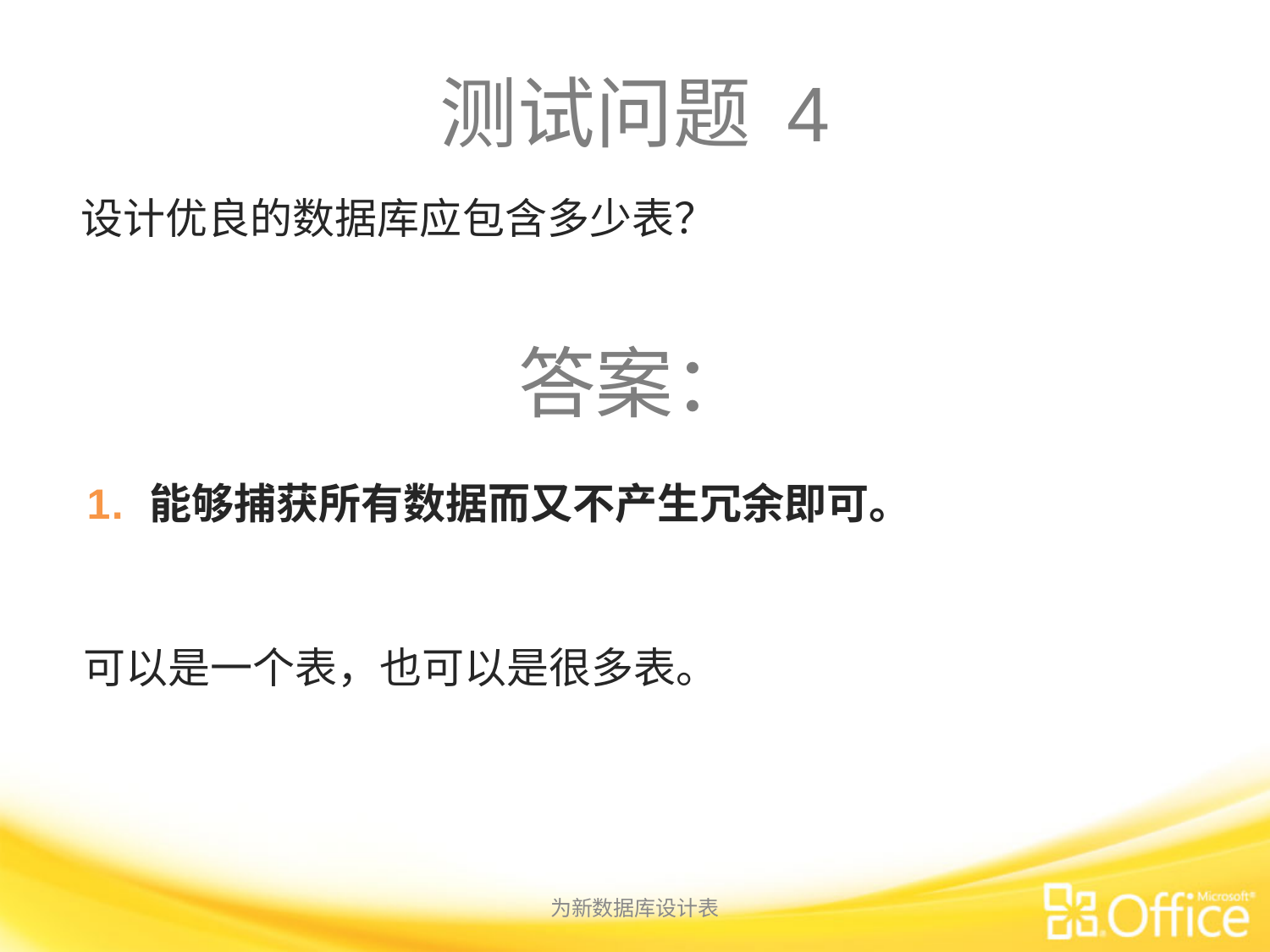

# 测试问题 4
设计优良的数据库应包含多少表？
答案：
能够捕获所有数据而又不产生冗余即可。
可以是一个表，也可以是很多表。
为新数据库设计表